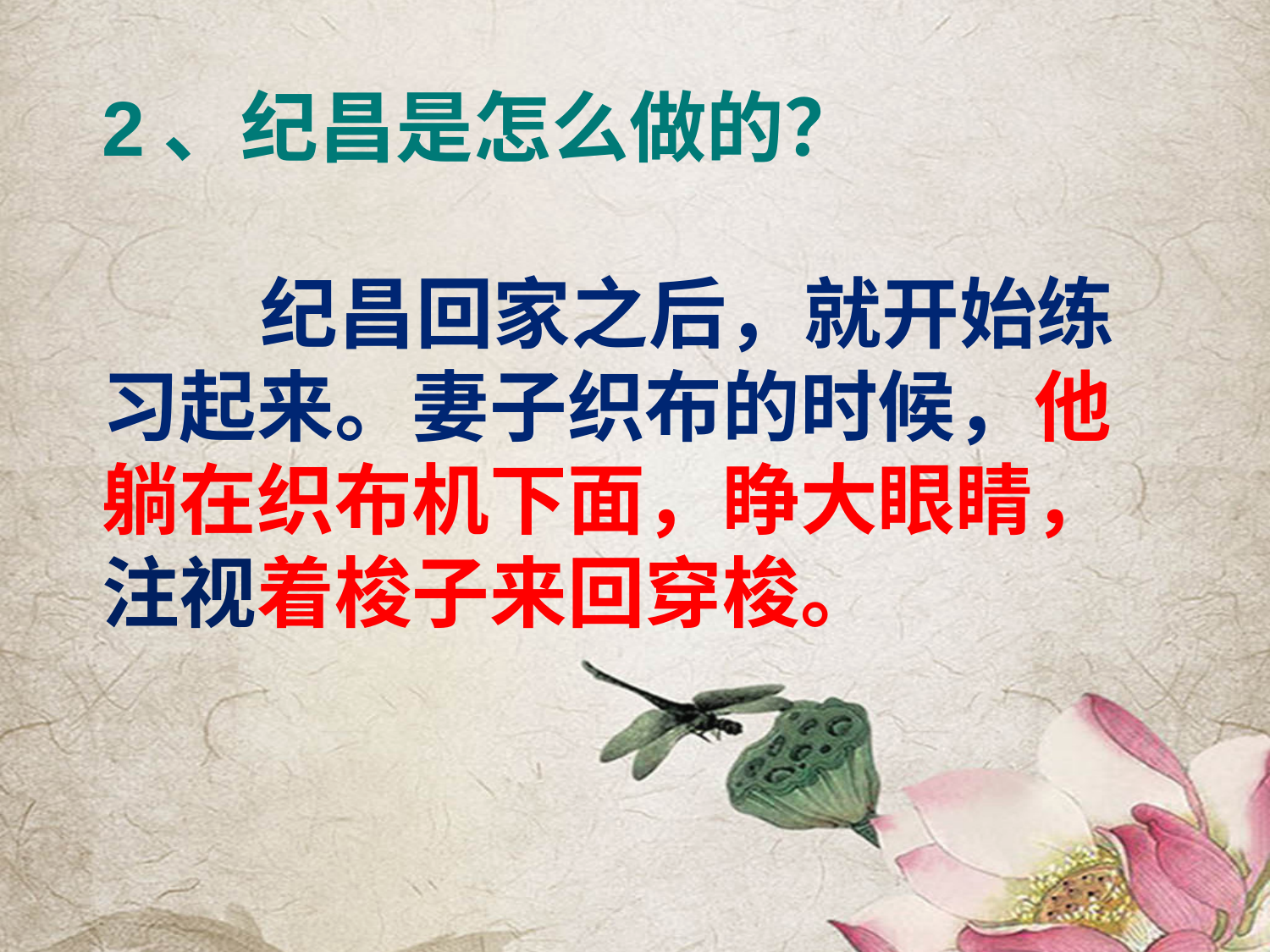

2、纪昌是怎么做的？

        纪昌回家之后，就开始练习起来。妻子织布的时候，他躺在织布机下面，睁大眼睛，注视着梭子来回穿梭。